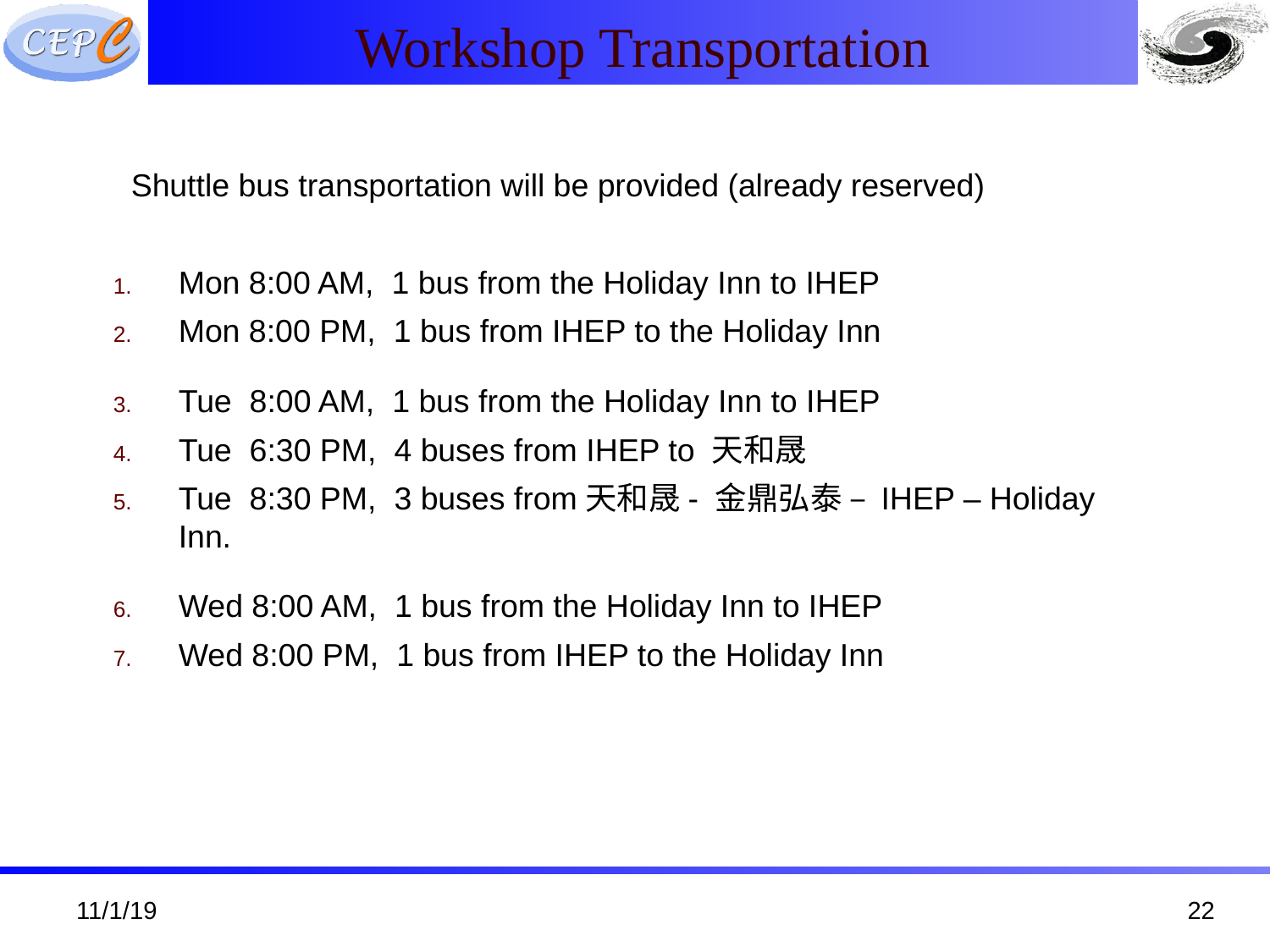

Workshop Transportation
  Shuttle bus transportation will be provided (already reserved)

Mon 8:00 AM,  1 bus from the Holiday Inn to IHEP
Mon 8:00 PM,  1 bus from IHEP to the Holiday Inn
Tue  8:00 AM,  1 bus from the Holiday Inn to IHEP
Tue  6:30 PM,  4 buses from IHEP to 天和晟
Tue  8:30 PM,  3 buses from天和晟- 金鼎弘泰 – IHEP – Holiday Inn.
Wed 8:00 AM,  1 bus from the Holiday Inn to IHEP
Wed 8:00 PM,  1 bus from IHEP to the Holiday Inn
11/1/19
22